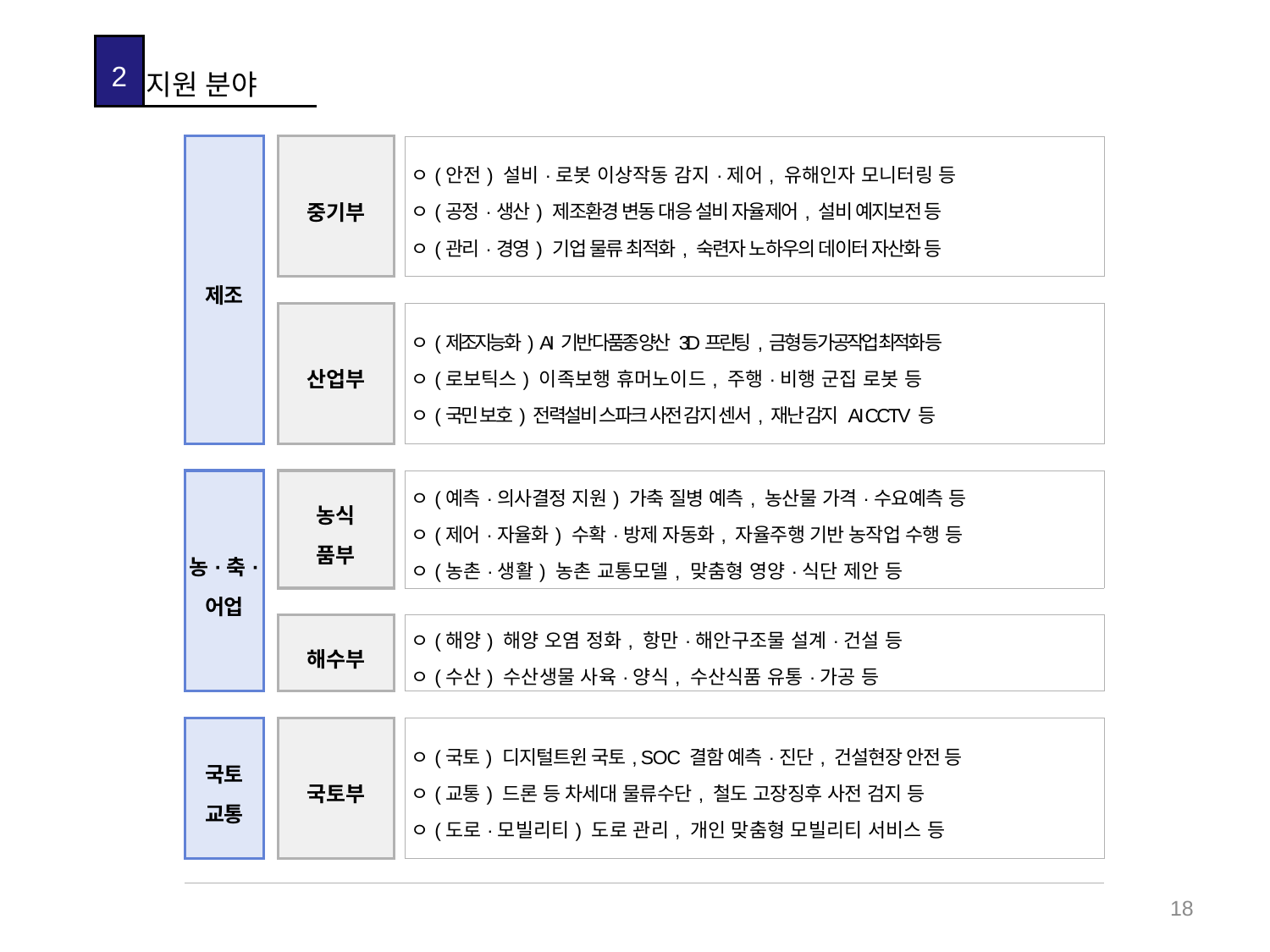

| 2 | 지원 분야 |
| --- | --- |
| 제조 |  | 중기부 |  | ㅇ(안전) 설비·로봇 이상작동 감지·제어, 유해인자 모니터링 등 ㅇ(공정·생산) 제조환경 변동 대응 설비 자율제어, 설비 예지보전 등 ㅇ(관리·경영) 기업 물류 최적화, 숙련자 노하우의 데이터 자산화 등 |
| --- | --- | --- | --- | --- |
|  |  |  |  |  |
|  |  | 산업부 |  | ㅇ(제조지능화) AI 기반 다품종 양산 3D프린팅, 금형 등 가공작업 최적화 등 ㅇ(로보틱스) 이족보행 휴머노이드, 주행·비행 군집 로봇 등 ㅇ(국민 보호) 전력설비 스파크 사전 감지 센서, 재난 감지 AI CCTV 등 |
|  |  |  |  |  |
| 농·축· 어업 |  | 농식 품부 |  | ㅇ(예측·의사결정 지원) 가축 질병 예측, 농산물 가격·수요예측 등 ㅇ(제어·자율화) 수확·방제 자동화, 자율주행 기반 농작업 수행 등 ㅇ(농촌·생활) 농촌 교통모델, 맞춤형 영양·식단 제안 등 |
|  |  |  |  |  |
|  |  | 해수부 |  | ㅇ(해양) 해양 오염 정화, 항만·해안구조물 설계·건설 등 ㅇ(수산) 수산생물 사육·양식, 수산식품 유통·가공 등 |
|  |  |  |  |  |
| 국토 교통 |  | 국토부 |  | ㅇ(국토) 디지털트윈 국토, SOC 결함 예측·진단, 건설현장 안전 등 ㅇ(교통) 드론 등 차세대 물류수단, 철도 고장징후 사전 검지 등 ㅇ(도로·모빌리티) 도로 관리, 개인 맞춤형 모빌리티 서비스 등 |
|  |  |  |  |  |
18